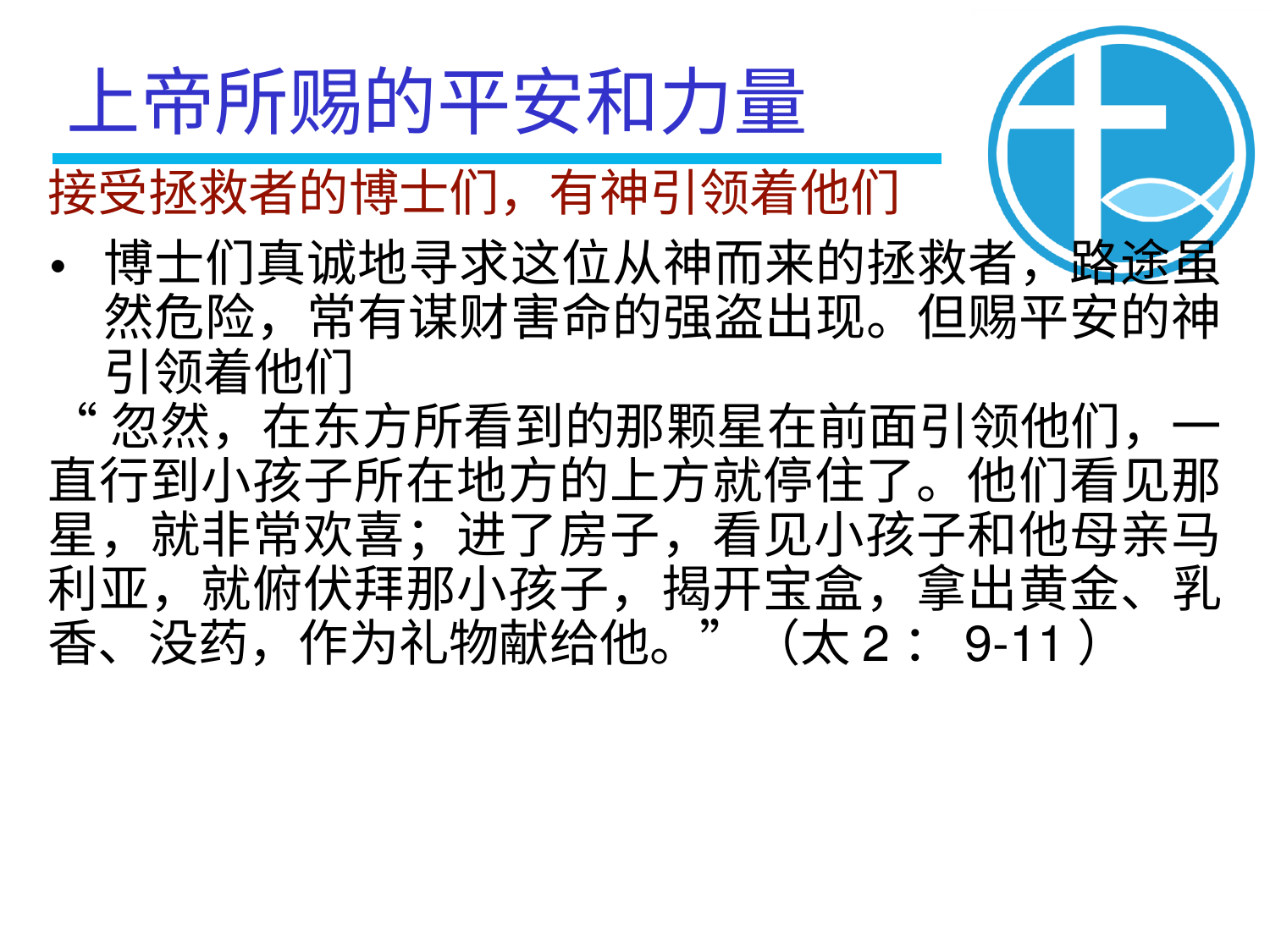

上帝所赐的平安和力量
接受拯救者的博士们，有神引领着他们
博士们真诚地寻求这位从神而来的拯救者，路途虽然危险，常有谋财害命的强盗出现。但赐平安的神引领着他们
“忽然，在东方所看到的那颗星在前面引领他们，一直行到小孩子所在地方的上方就停住了。他们看见那星，就非常欢喜；进了房子，看见小孩子和他母亲马利亚，就俯伏拜那小孩子，揭开宝盒，拿出黄金、乳香、没药，作为礼物献给他。”（太2：9-11）